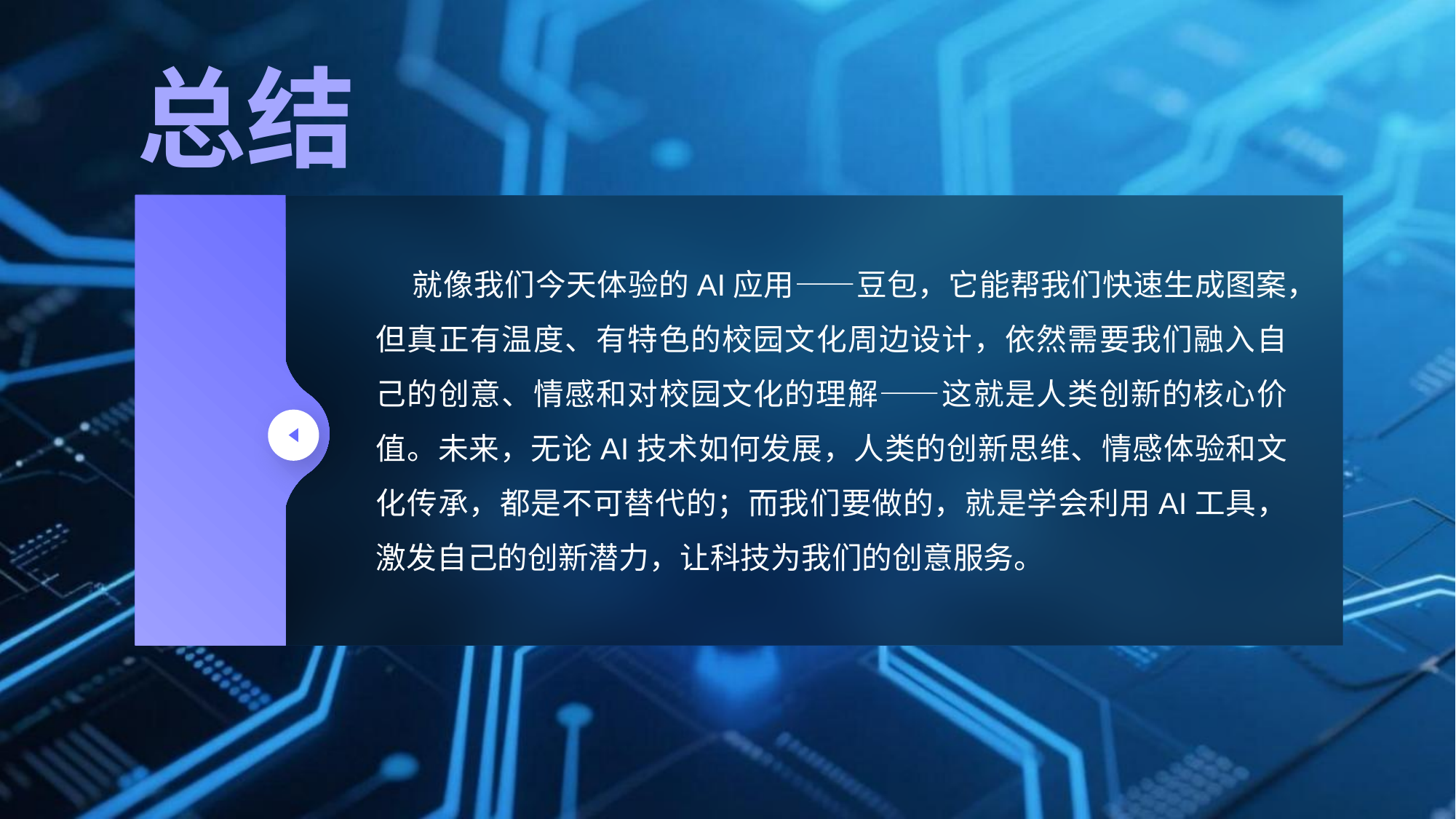

# 总结
就像我们今天体验的AI应用——豆包，它能帮我们快速生成图案，但真正有温度、有特色的校园文化周边设计，依然需要我们融入自己的创意、情感和对校园文化的理解——这就是人类创新的核心价值。未来，无论AI技术如何发展，人类的创新思维、情感体验和文化传承，都是不可替代的；而我们要做的，就是学会利用AI工具，激发自己的创新潜力，让科技为我们的创意服务。